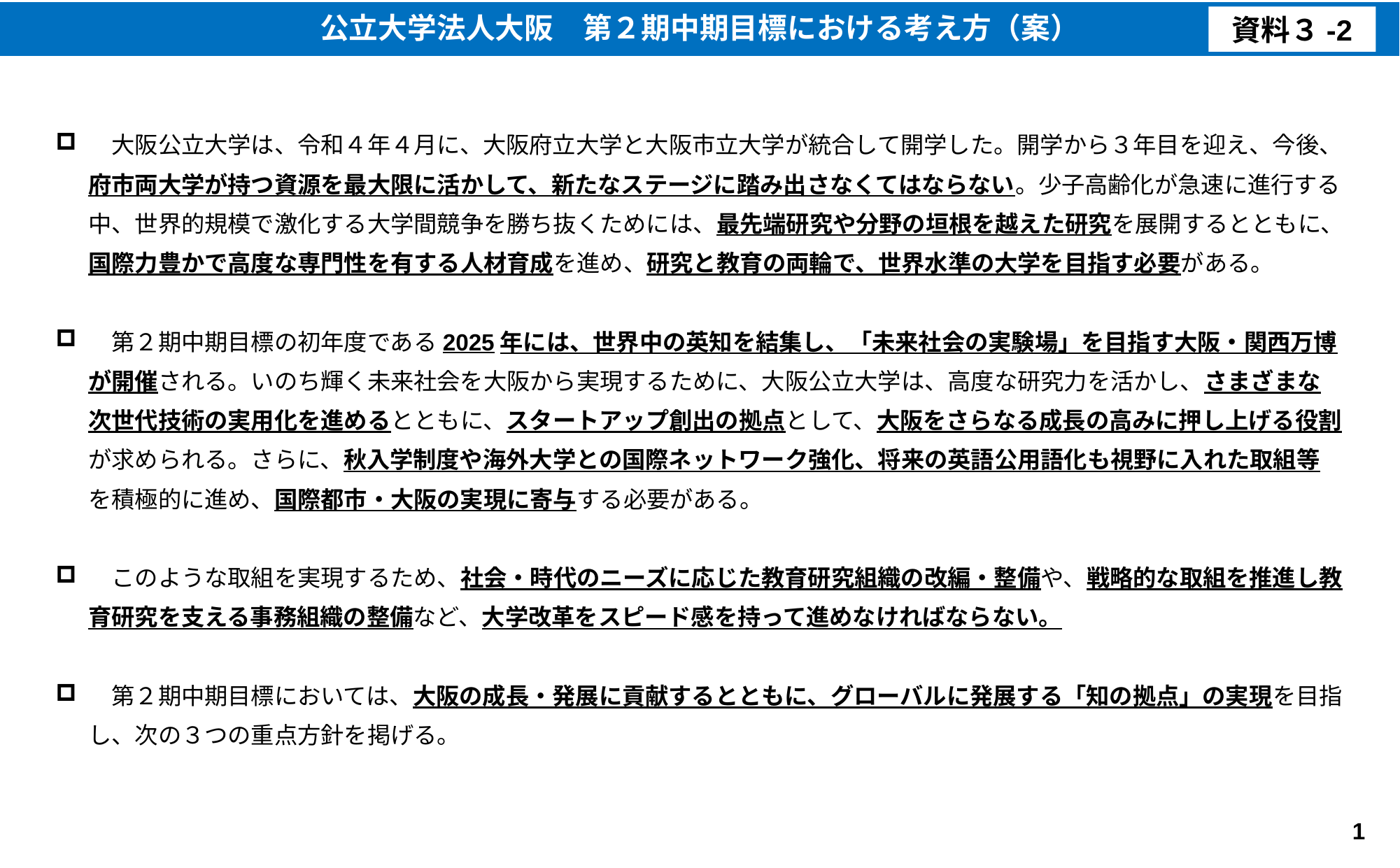

公立大学法人大阪　第２期中期目標における考え方（案）
資料３-2
　大阪公立大学は、令和４年４月に、大阪府立大学と大阪市立大学が統合して開学した。開学から３年目を迎え、今後、府市両大学が持つ資源を最大限に活かして、新たなステージに踏み出さなくてはならない。少子高齢化が急速に進行する中、世界的規模で激化する大学間競争を勝ち抜くためには、最先端研究や分野の垣根を越えた研究を展開するとともに、国際力豊かで高度な専門性を有する人材育成を進め、研究と教育の両輪で、世界水準の大学を目指す必要がある。

　第２期中期目標の初年度である2025年には、世界中の英知を結集し、「未来社会の実験場」を目指す大阪・関西万博が開催される。いのち輝く未来社会を大阪から実現するために、大阪公立大学は、高度な研究力を活かし、さまざまな次世代技術の実用化を進めるとともに、スタートアップ創出の拠点として、大阪をさらなる成長の高みに押し上げる役割が求められる。さらに、秋入学制度や海外大学との国際ネットワーク強化、将来の英語公用語化も視野に入れた取組等を積極的に進め、国際都市・大阪の実現に寄与する必要がある。

　このような取組を実現するため、社会・時代のニーズに応じた教育研究組織の改編・整備や、戦略的な取組を推進し教育研究を支える事務組織の整備など、大学改革をスピード感を持って進めなければならない。

　第２期中期目標においては、大阪の成長・発展に貢献するとともに、グローバルに発展する「知の拠点」の実現を目指し、次の３つの重点方針を掲げる。
1